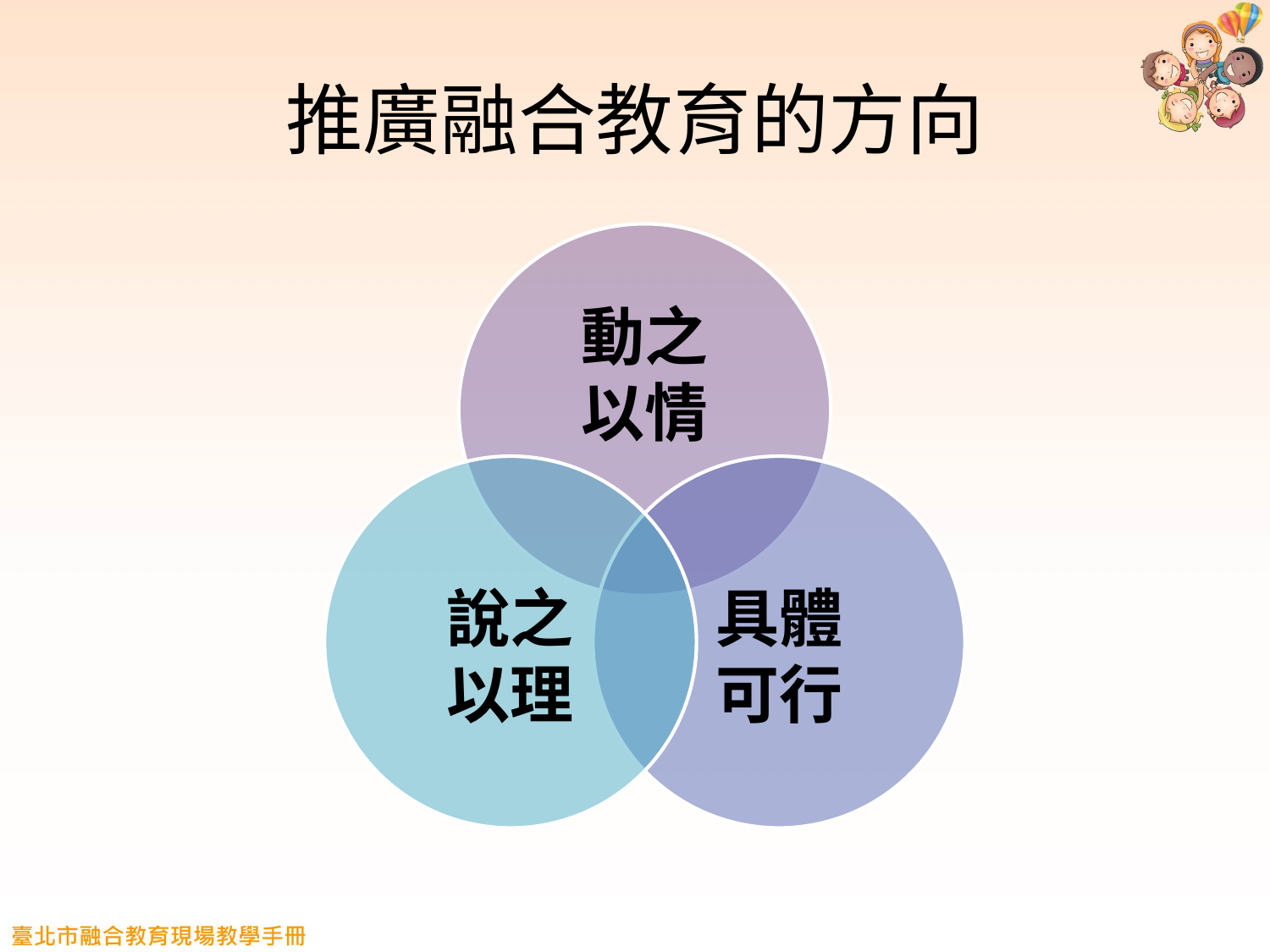

# 推廣融合教育的方向
動之
以情
具體
可行
說之
以理